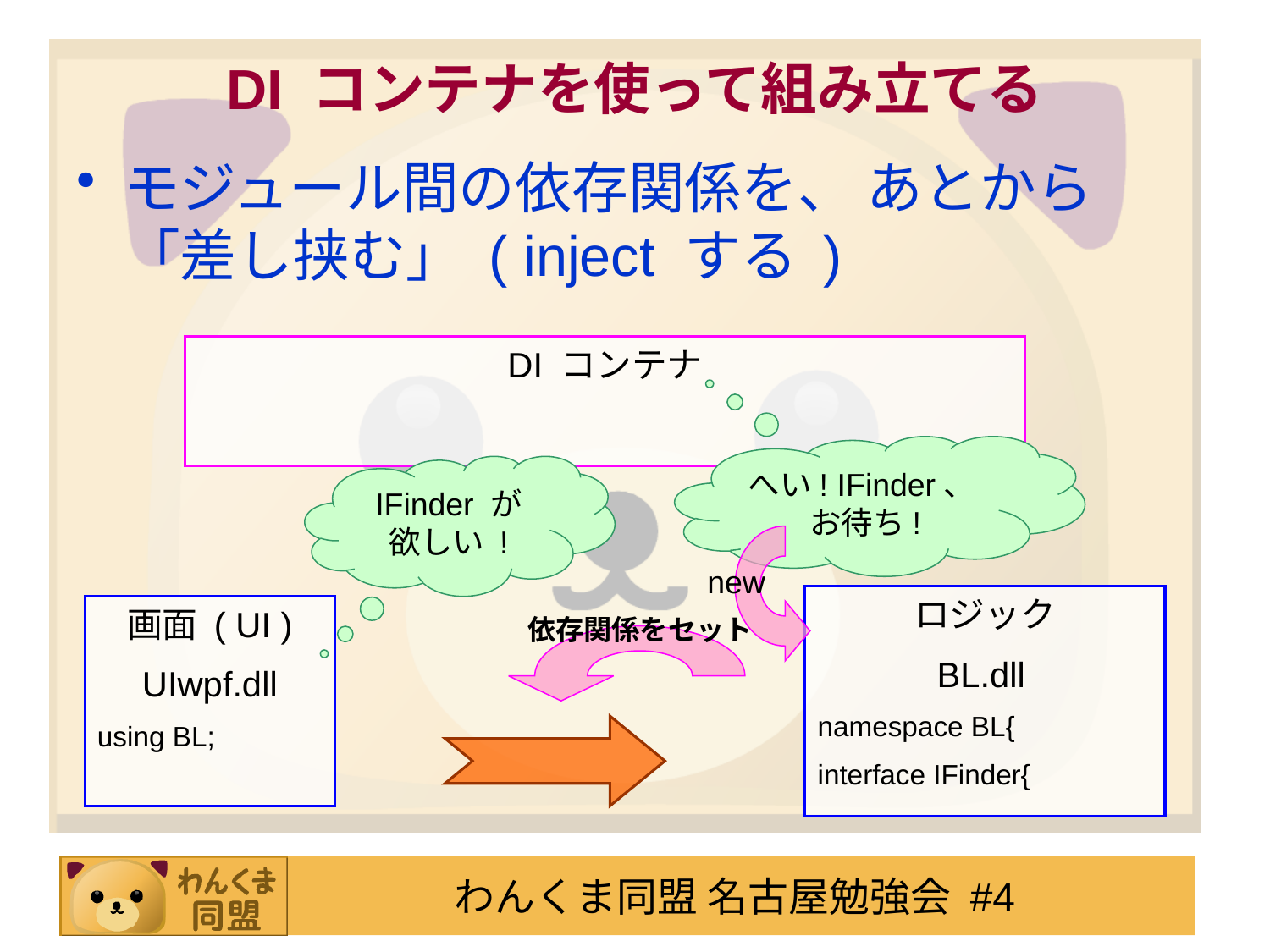

# DI コンテナを使って組み立てる
モジュール間の依存関係を、 あとから 「差し挟む」 ( inject する )
DI コンテナ
へい! IFinder、
お待ち!
IFinder が
欲しい !

new
ロジック
BL.dll
namespace BL{
interface IFinder{
画面 ( UI )
UIwpf.dll
using BL;
依存関係をセット